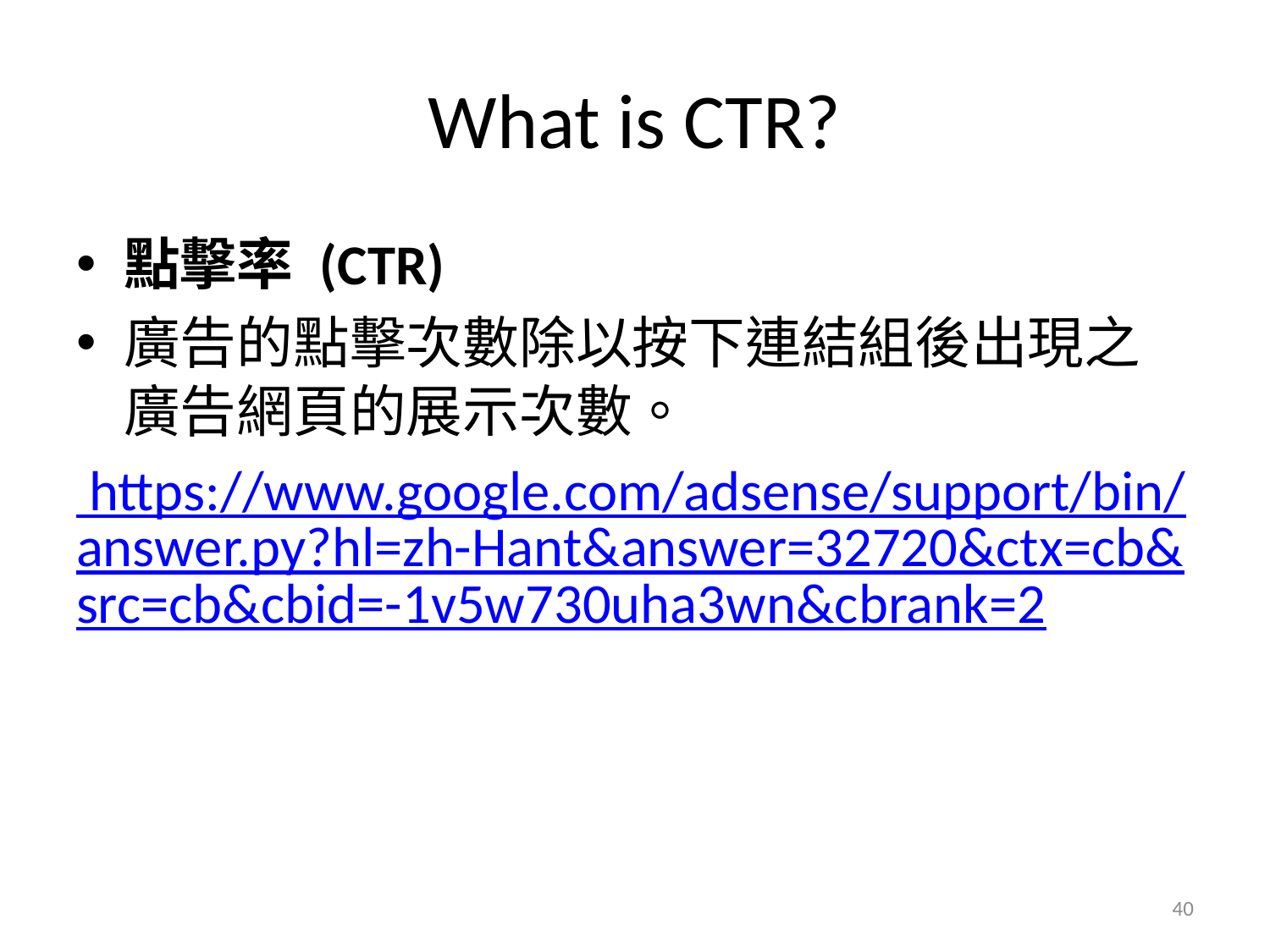

# What is CTR?
點擊率 (CTR)
廣告的點擊次數除以按下連結組後出現之廣告網頁的展示次數。
 https://www.google.com/adsense/support/bin/answer.py?hl=zh-Hant&answer=32720&ctx=cb&src=cb&cbid=-1v5w730uha3wn&cbrank=2
40